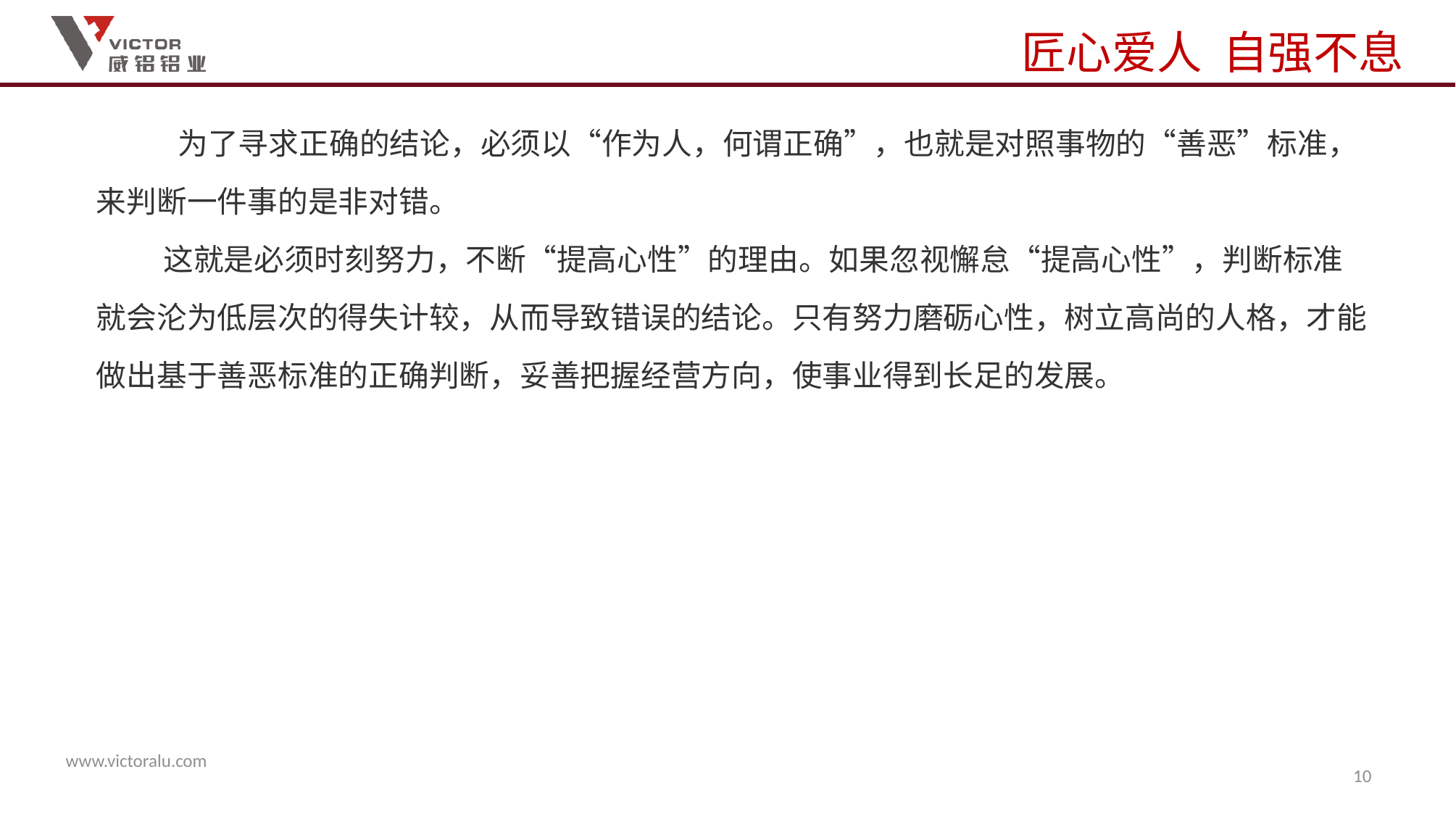

为了寻求正确的结论，必须以“作为人，何谓正确”，也就是对照事物的“善恶”标准，来判断一件事的是非对错。
          这就是必须时刻努力，不断“提高心性”的理由。如果忽视懈怠“提高心性”，判断标准就会沦为低层次的得失计较，从而导致错误的结论。只有努力磨砺心性，树立高尚的人格，才能做出基于善恶标准的正确判断，妥善把握经营方向，使事业得到长足的发展。
10